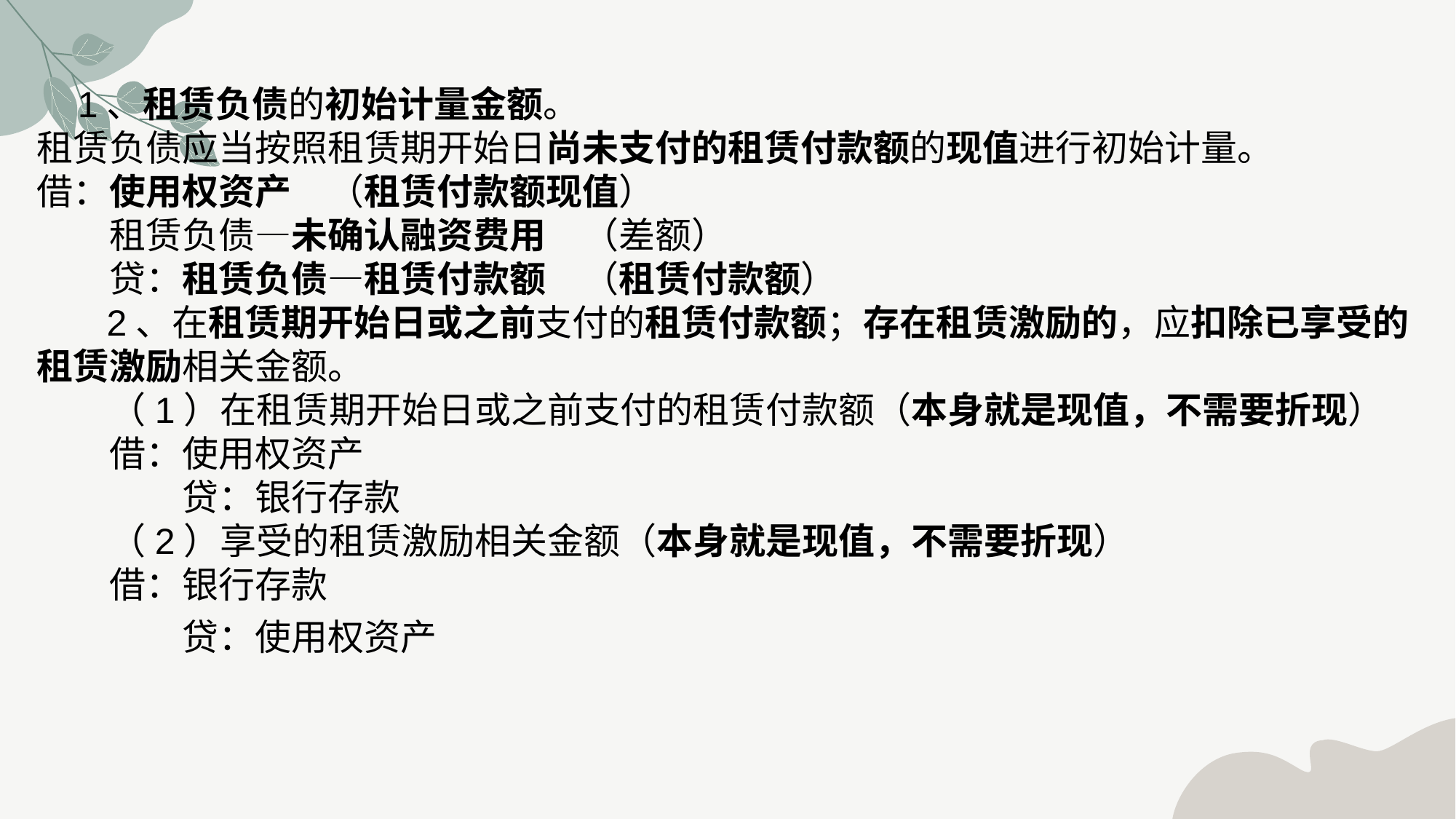

1、租赁负债的初始计量金额。租赁负债应当按照租赁期开始日尚未支付的租赁付款额的现值进行初始计量。借：使用权资产　（租赁付款额现值）　　租赁负债—未确认融资费用　（差额）　　贷：租赁负债—租赁付款额　（租赁付款额）　   2、在租赁期开始日或之前支付的租赁付款额；存在租赁激励的，应扣除已享受的租赁激励相关金额。　　（1）在租赁期开始日或之前支付的租赁付款额（本身就是现值，不需要折现）　　借：使用权资产　　　　贷：银行存款　　（2）享受的租赁激励相关金额（本身就是现值，不需要折现）　　借：银行存款　　　　　贷：使用权资产